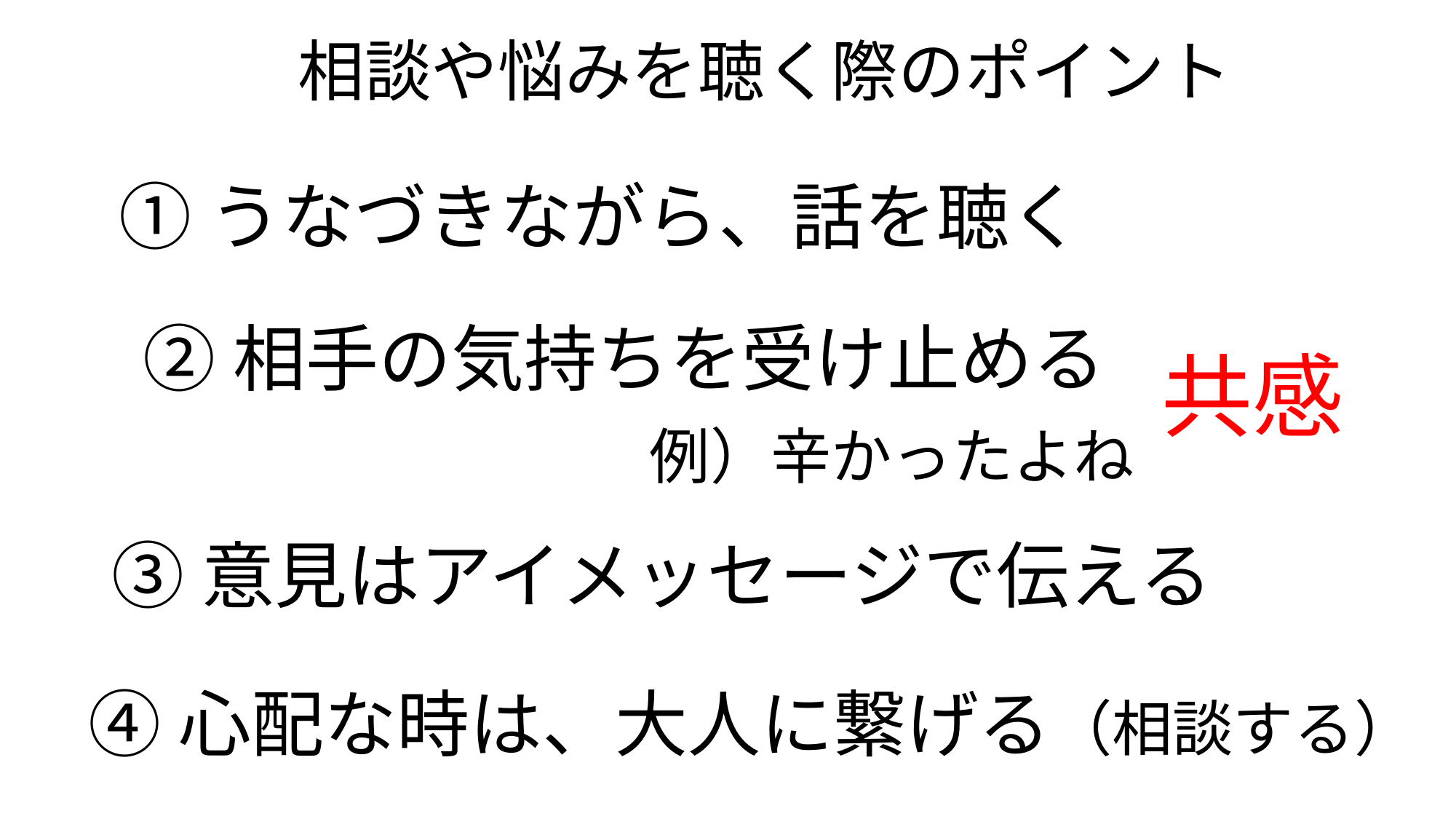

相談や悩みを聴く際のポイント
①うなづきながら、話を聴く
②相手の気持ちを受け止める
共感
例）辛かったよね
③意見はアイメッセージで伝える
④心配な時は、大人に繋げる（相談する）